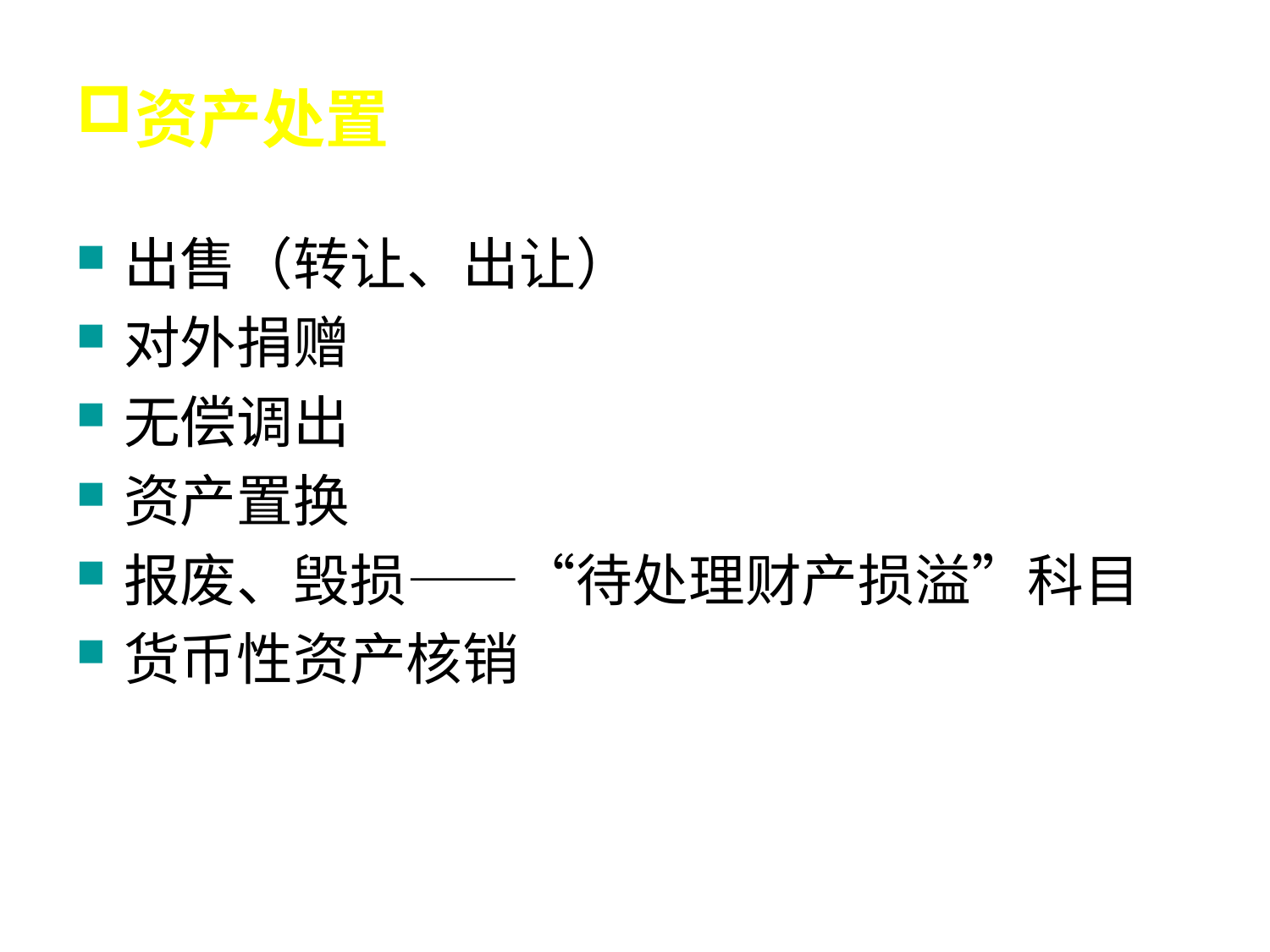

# 资产处置
出售（转让、出让）
对外捐赠
无偿调出
资产置换
报废、毁损——“待处理财产损溢”科目
货币性资产核销
123